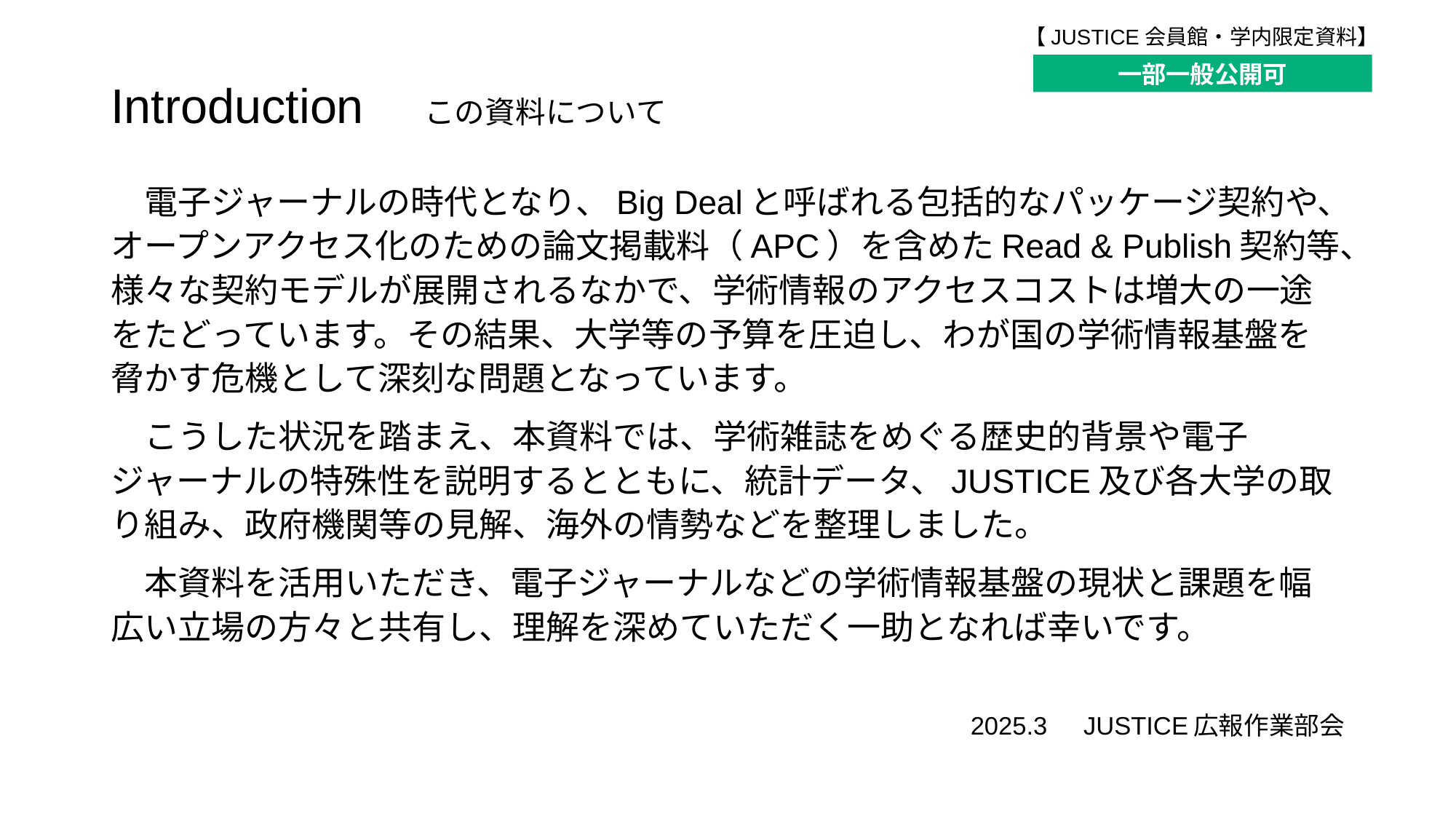

一部一般公開可
# Introduction　この資料について
　電子ジャーナルの時代となり、Big Dealと呼ばれる包括的なパッケージ契約や、オープンアクセス化のための論文掲載料（APC）を含めたRead & Publish契約等、様々な契約モデルが展開されるなかで、学術情報のアクセスコストは増大の一途をたどっています。その結果、大学等の予算を圧迫し、わが国の学術情報基盤を脅かす危機として深刻な問題となっています。
　こうした状況を踏まえ、本資料では、学術雑誌をめぐる歴史的背景や電子ジャーナルの特殊性を説明するとともに、統計データ、JUSTICE及び各大学の取り組み、政府機関等の見解、海外の情勢などを整理しました。
　本資料を活用いただき、電子ジャーナルなどの学術情報基盤の現状と課題を幅広い立場の方々と共有し、理解を深めていただく一助となれば幸いです。

2025.3　JUSTICE広報作業部会